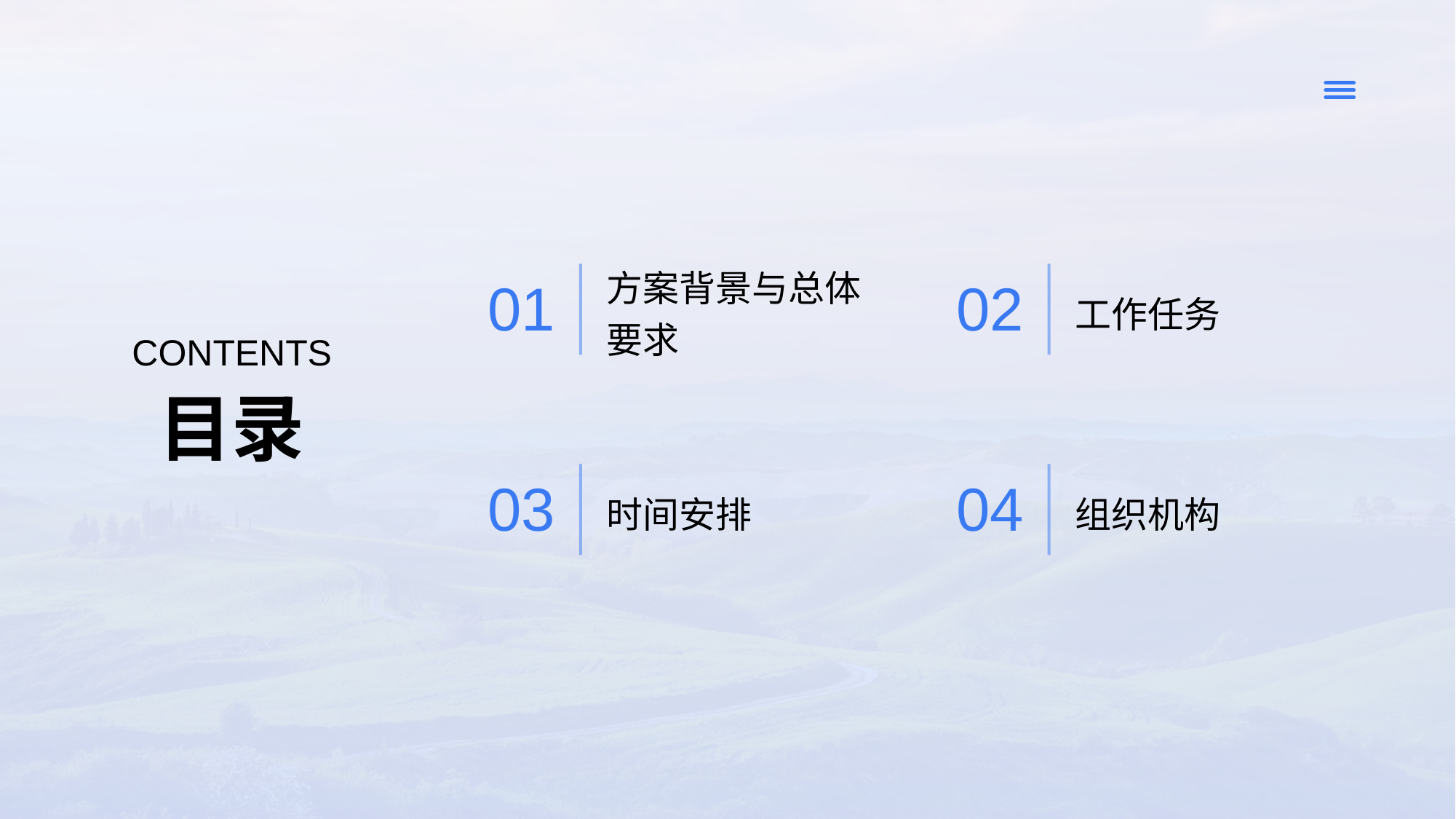

方案背景与总体要求
工作任务

01
02
CONTENTS
目录
时间安排
组织机构

03
04